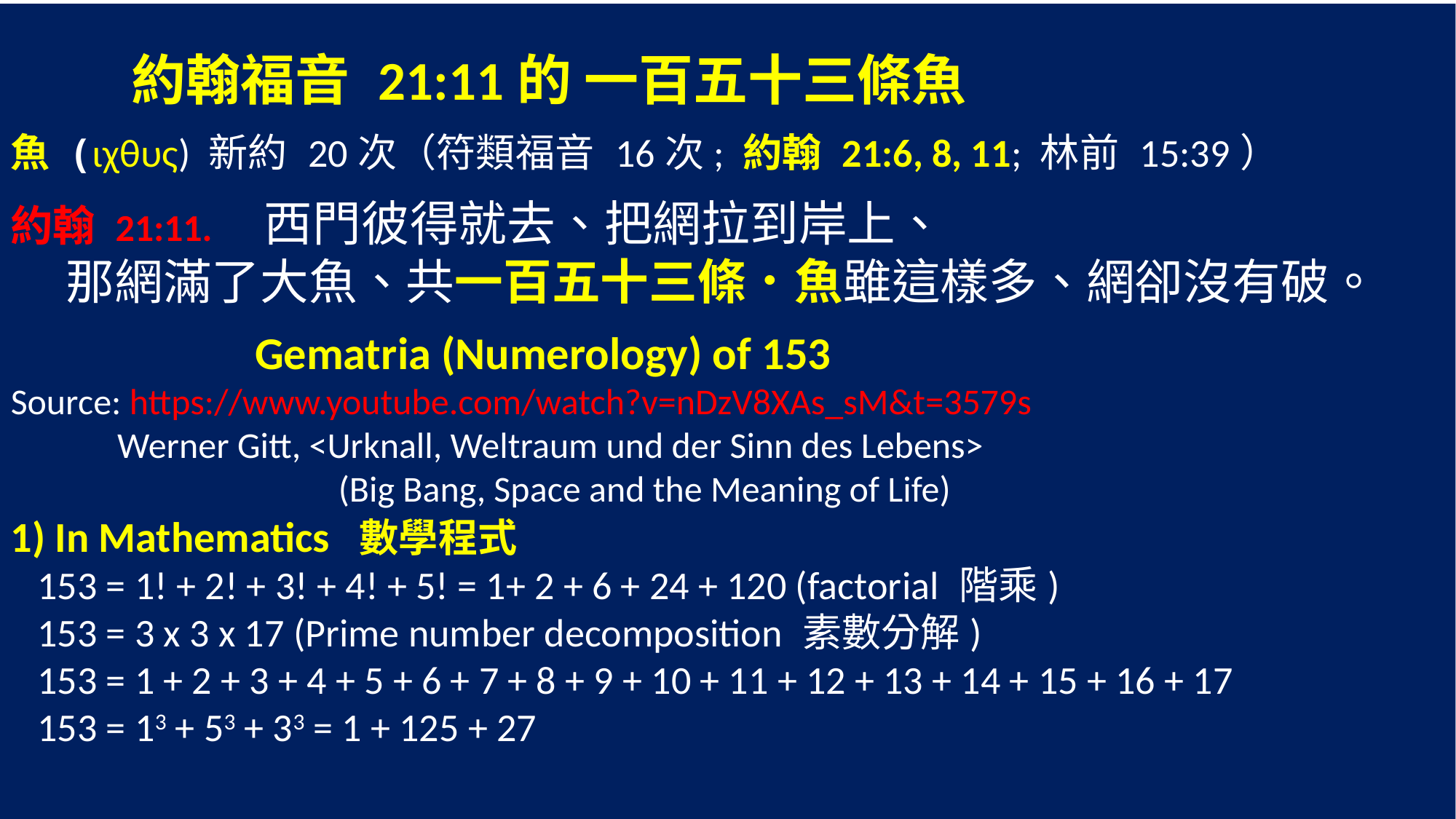

約翰福音 21:11的 一百五十三條魚

魚 (ιχθυς) 新約 20次（符類福音 16次; 約翰 21:6, 8, 11; 林前 15:39）

約翰 21:11.     西門彼得就去、把網拉到岸上、
    那網滿了大魚、共一百五十三條．魚雖這樣多、網卻沒有破。

	             Gematria (Numerology) of 153
Source: https://www.youtube.com/watch?v=nDzV8XAs_sM&t=3579s
             Werner Gitt, <Urknall, Weltraum und der Sinn des Lebens>
                                        (Big Bang, Space and the Meaning of Life)
1) In Mathematics  數學程式
   153 = 1! + 2! + 3! + 4! + 5! = 1+ 2 + 6 + 24 + 120 (factorial 階乘)
   153 = 3 x 3 x 17 (Prime number decomposition 素數分解)
   153 = 1 + 2 + 3 + 4 + 5 + 6 + 7 + 8 + 9 + 10 + 11 + 12 + 13 + 14 + 15 + 16 + 17
   153 = 13 + 53 + 33 = 1 + 125 + 27